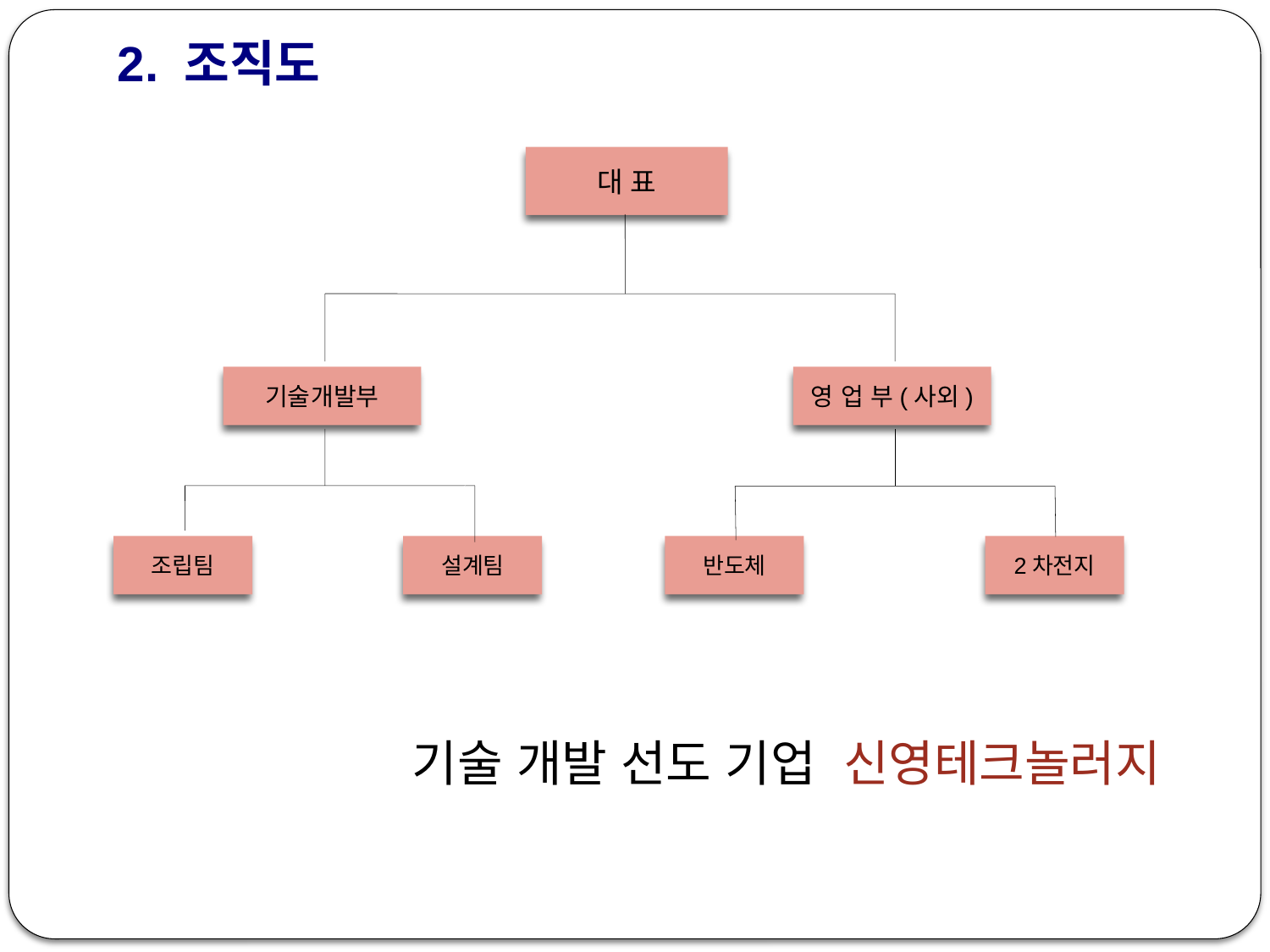

2. 조직도
대 표

기술개발부
영 업 부(사외)

조립팀
설계팀
반도체
2차전지
기술 개발 선도 기업  신영테크놀러지